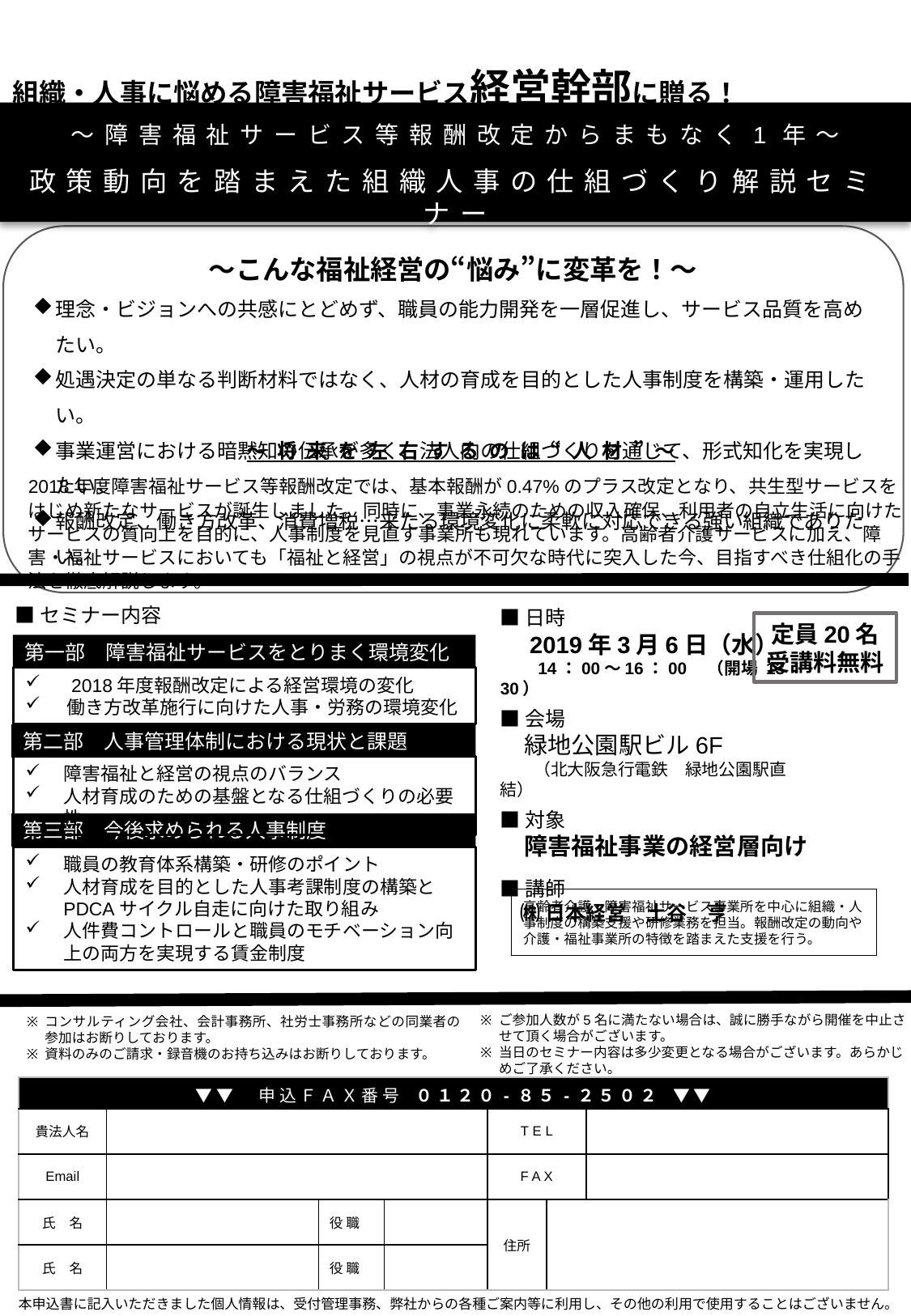

組織・人事に悩める障害福祉サービス経営幹部に贈る！

～障害福祉サービス等報酬改定からまもなく1年～

政策動向を踏まえた組織人事の仕組づくり解説セミナー
～こんな福祉経営の“悩み”に変革を！～
理念・ビジョンへの共感にとどめず、職員の能力開発を一層促進し、サービス品質を高めたい。
処遇決定の単なる判断材料ではなく、人材の育成を目的とした人事制度を構築・運用したい。
事業運営における暗黙知の伝承が多く、法人内の仕組づくりを通じて、形式知化を実現したい。
報酬改定、働き方改革、消費増税…来たる環境変化に柔軟に対応できる強い組織でありたい。
～将来を左右するのは“人材”～
2018年度障害福祉サービス等報酬改定では、基本報酬が0.47%のプラス改定となり、共生型サービスをはじめ新たなサービスが誕生しました。同時に、事業永続のための収入確保、利用者の自立生活に向けたサービスの質向上を目的に、人事制度を見直す事業所も現れています。高齢者介護サービスに加え、障害・福祉サービスにおいても「福祉と経営」の視点が不可欠な時代に突入した今、目指すべき仕組化の手法を徹底解説します。
■セミナー内容
■日時
　2019年3月6日（水）
　　14：00～16：00　（開場 13：30）

■会場
　緑地公園駅ビル6F
　　（北大阪急行電鉄　緑地公園駅直結）

■対象
　障害福祉事業の経営層向け

■講師
　㈱ 日本経営　土谷　亨
定員20名
受講料無料
第一部　障害福祉サービスをとりまく環境変化
　2018年度報酬改定による経営環境の変化
　働き方改革施行に向けた人事・労務の環境変化
第二部　人事管理体制における現状と課題
障害福祉と経営の視点のバランス
人材育成のための基盤となる仕組づくりの必要性
第三部　今後求められる人事制度
職員の教育体系構築・研修のポイント
人材育成を目的とした人事考課制度の構築とPDCAサイクル自走に向けた取り組み
人件費コントロールと職員のモチベーション向上の両方を実現する賃金制度
高齢者介護・障害福祉サービス事業所を中心に組織・人事制度の構築支援や研修業務を担当。報酬改定の動向や介護・福祉事業所の特徴を踏まえた支援を行う。
ご参加人数が5名に満たない場合は、誠に勝手ながら開催を中止させて頂く場合がございます。
当日のセミナー内容は多少変更となる場合がございます。あらかじめご了承ください。
コンサルティング会社、会計事務所、社労士事務所などの同業者の参加はお断りしております。
資料のみのご請求・録音機のお持ち込みはお断りしております。
| ▼ ▼　 申 込 Ｆ Ａ Ｘ 番 号　０ １ ２ ０ - ８ ５ - ２ ５ ０ ２　▼ ▼ |  |  |  |  |  |  |
| --- | --- | --- | --- | --- | --- | --- |
| 貴法人名 |  |  |  | T E L |  |  |
| Email |  |  |  | F A X |  |  |
| 氏　名 |  | 役 職 |  | 住所 |  |  |
| 氏　名 |  | 役 職 |  |  |  |  |
本申込書に記入いただきました個人情報は、受付管理事務、弊社からの各種ご案内等に利用し、その他の利用で使用することはございません。